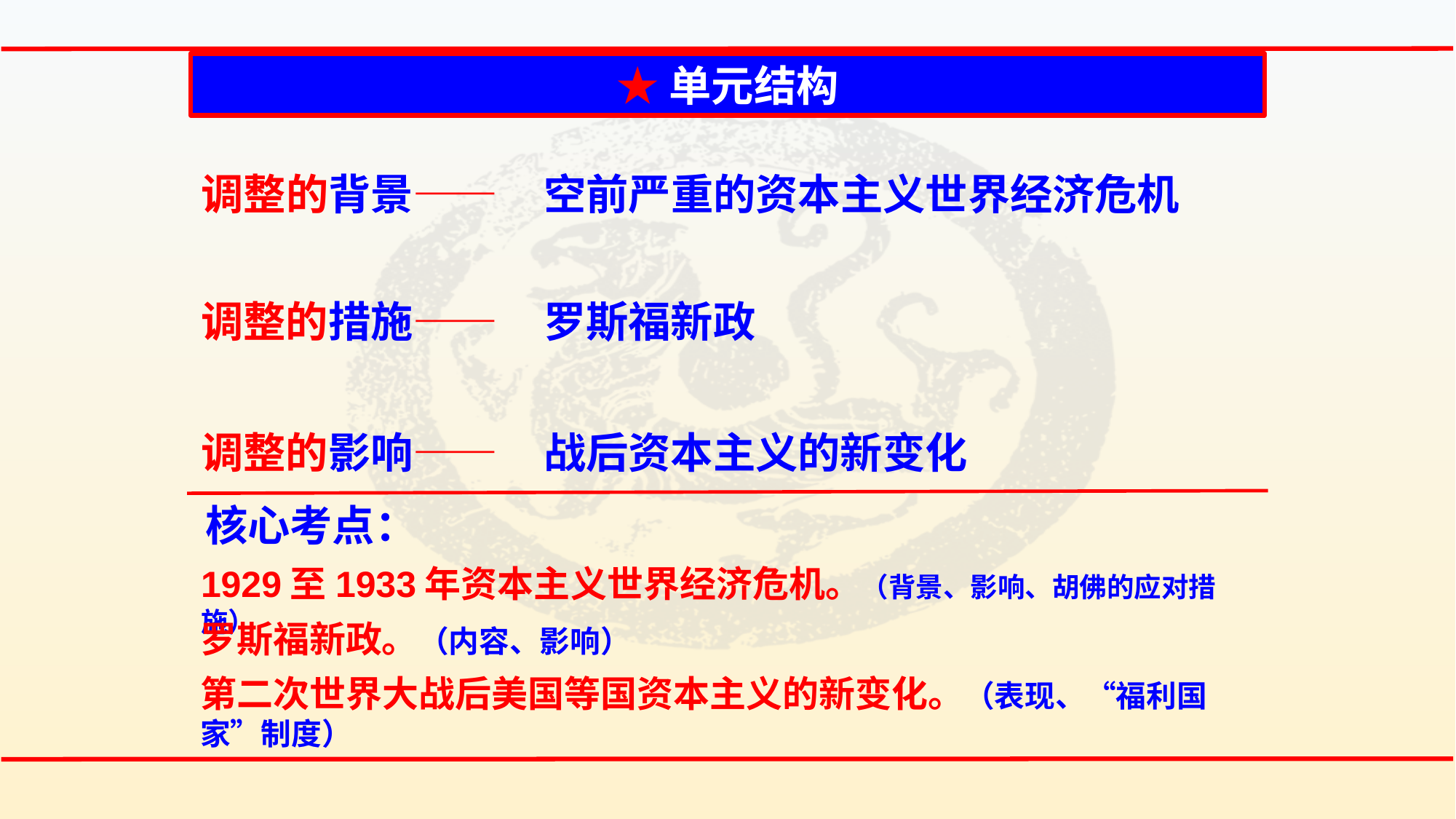

★单元结构
调整的背景——
空前严重的资本主义世界经济危机
调整的措施——
罗斯福新政
调整的影响——
战后资本主义的新变化
核心考点：
1929至1933年资本主义世界经济危机。（背景、影响、胡佛的应对措施）
罗斯福新政。（内容、影响）
第二次世界大战后美国等国资本主义的新变化。（表现、“福利国家”制度）